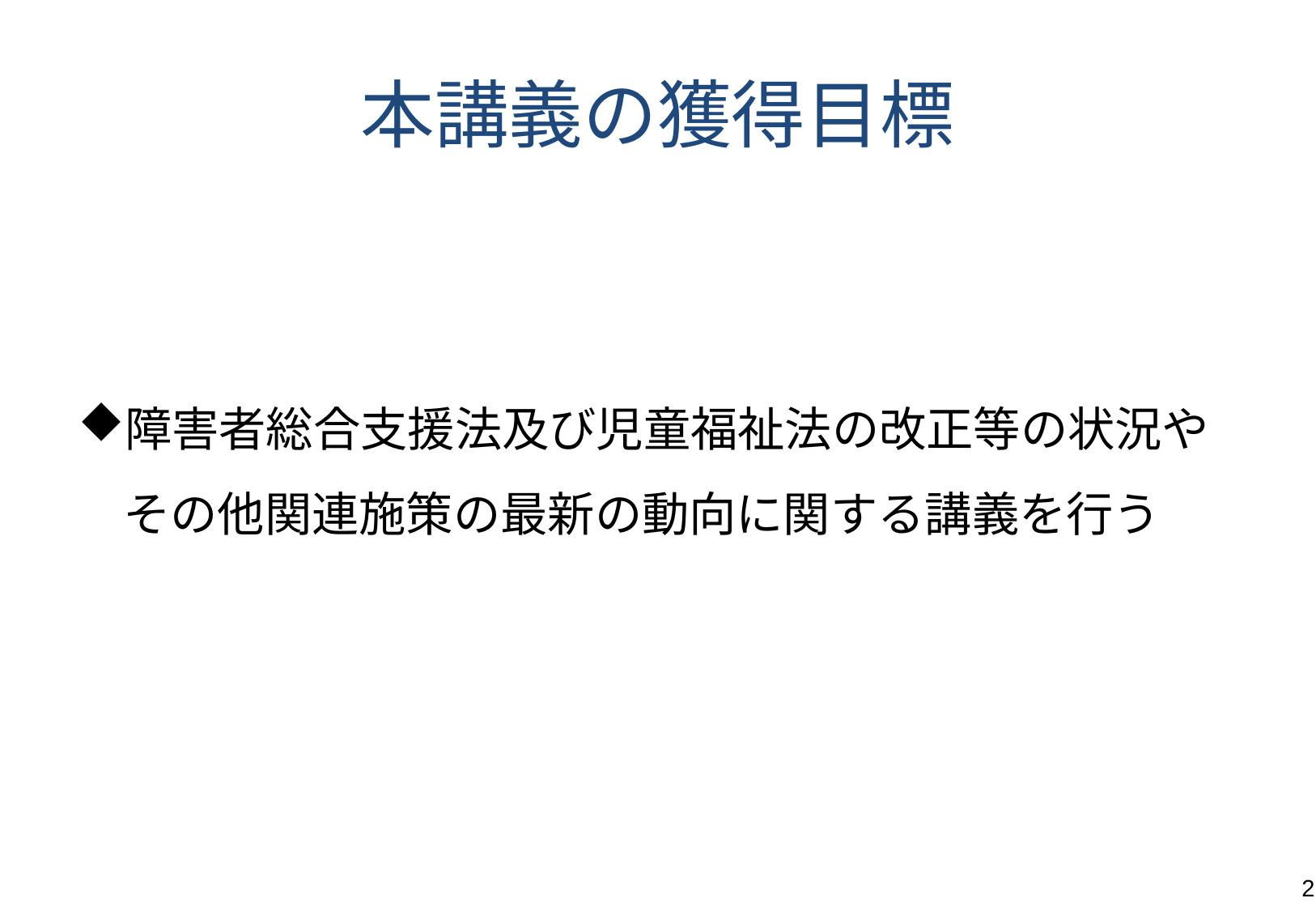

# 本講義の獲得目標
障害者総合支援法及び児童福祉法の改正等の状況やその他関連施策の最新の動向に関する講義を行う
2